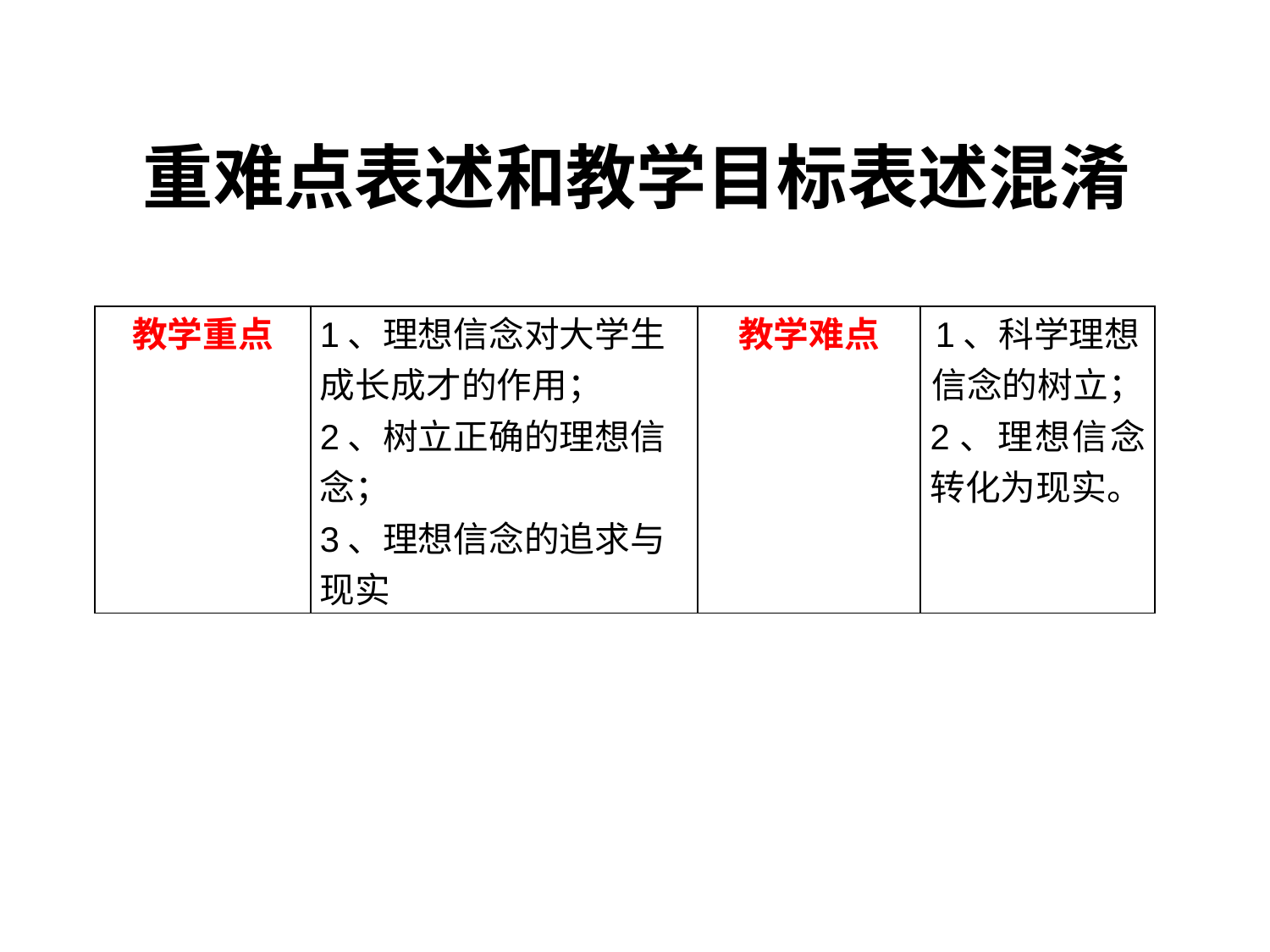

# 重难点表述和教学目标表述混淆
| 教学重点 | 1、理想信念对大学生成长成才的作用； 2、树立正确的理想信念； 3、理想信念的追求与现实 | 教学难点 | 1、科学理想信念的树立； 2、理想信念转化为现实。 |
| --- | --- | --- | --- |